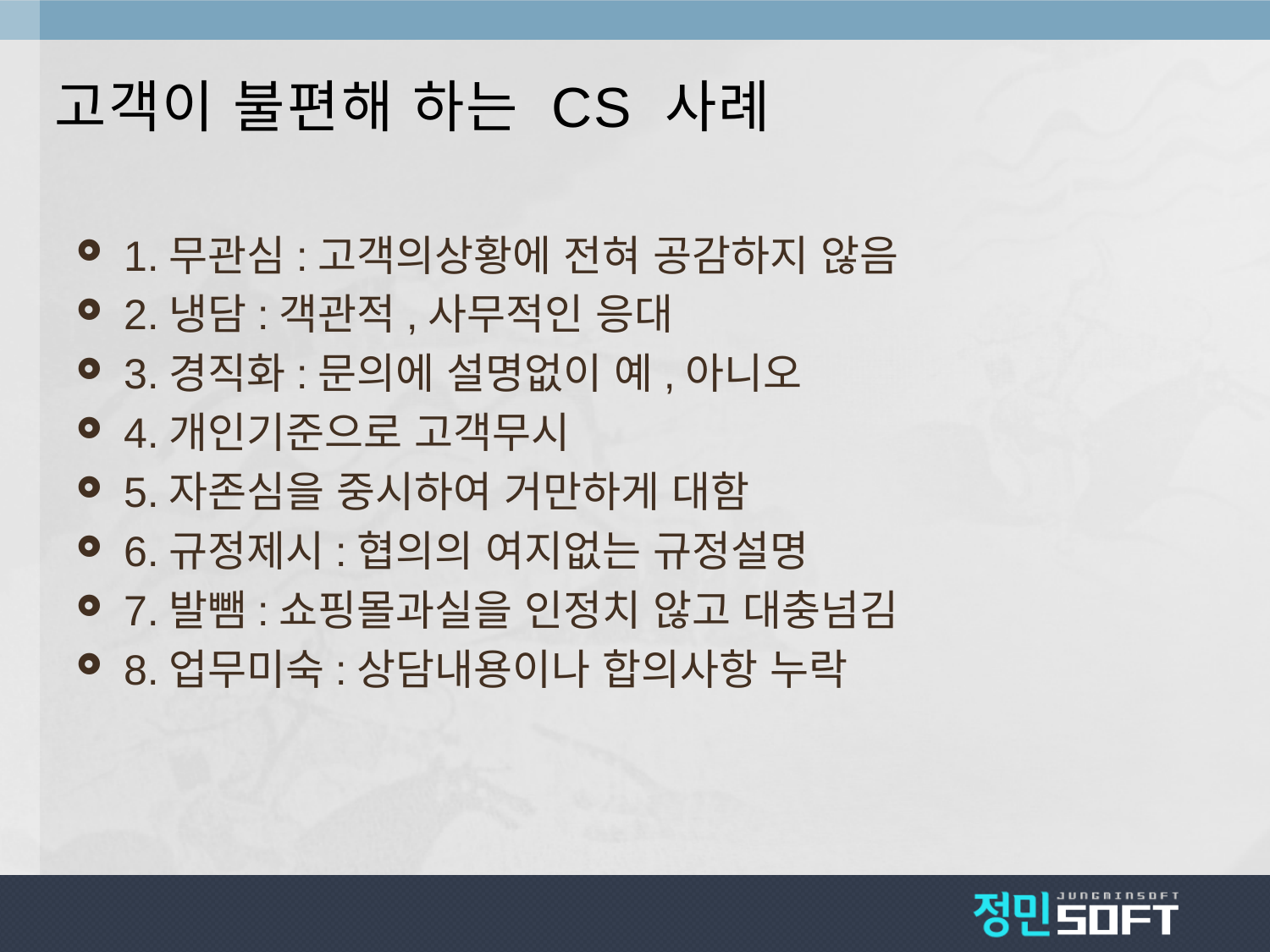

# 고객이 불편해 하는 CS 사례
1.무관심:고객의상황에 전혀 공감하지 않음
2.냉담:객관적,사무적인 응대
3.경직화:문의에 설명없이 예,아니오
4.개인기준으로 고객무시
5.자존심을 중시하여 거만하게 대함
6.규정제시:협의의 여지없는 규정설명
7.발뺌:쇼핑몰과실을 인정치 않고 대충넘김
8.업무미숙:상담내용이나 합의사항 누락